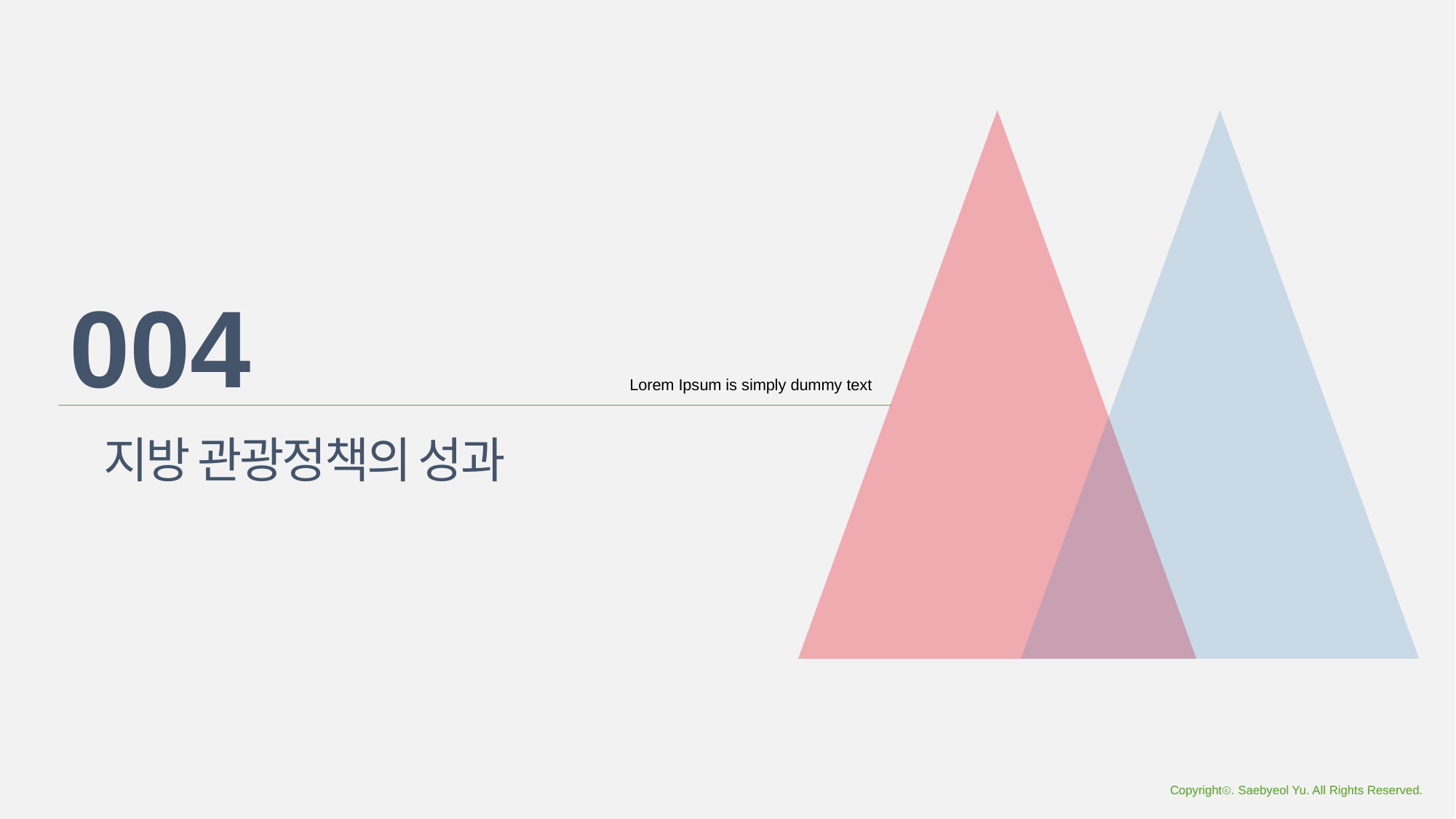

004
Lorem Ipsum is simply dummy text
지방 관광정책의 성과
Copyrightⓒ. Saebyeol Yu. All Rights Reserved.